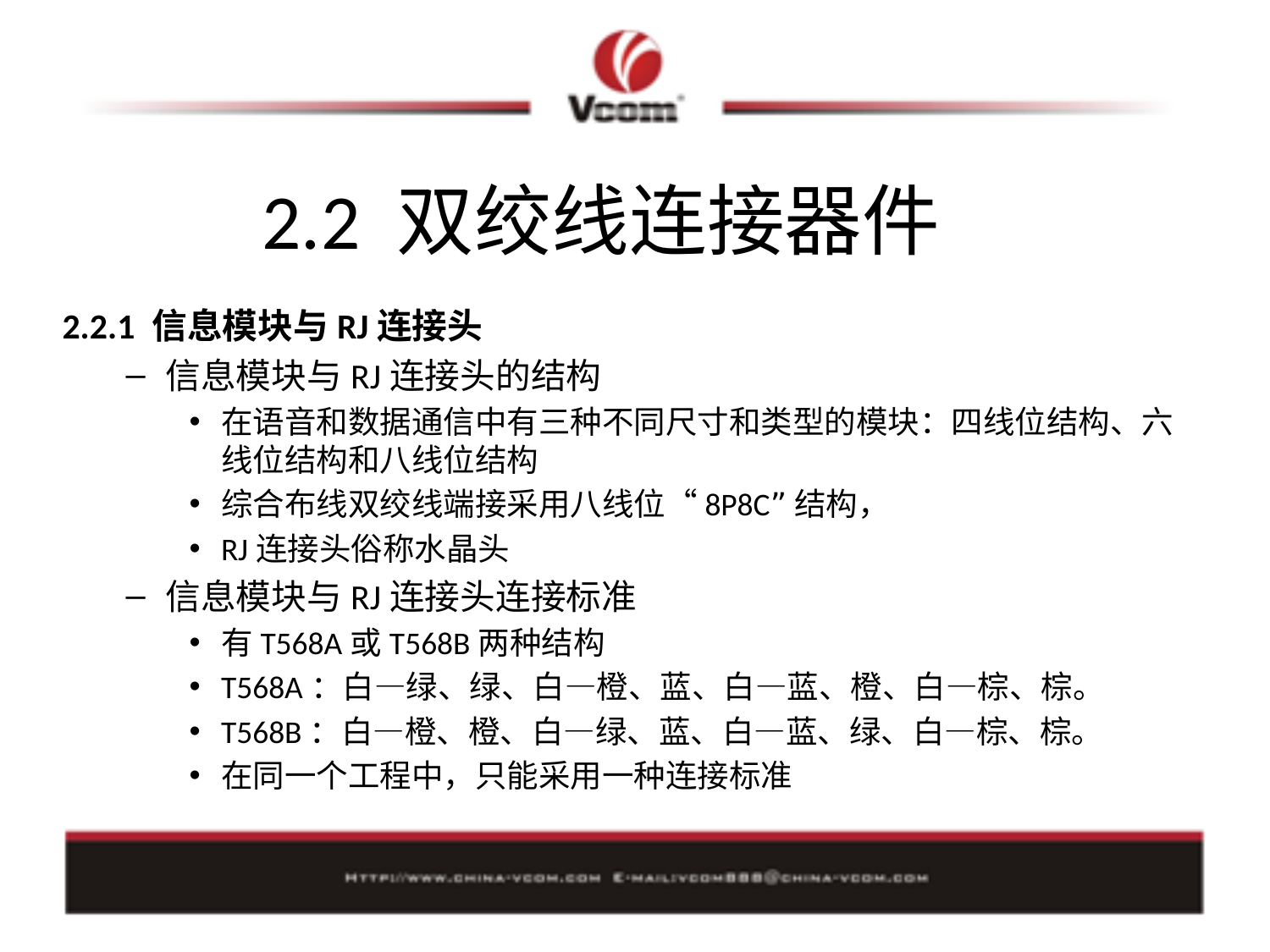

# 2.2 双绞线连接器件
2.2.1 信息模块与RJ连接头
信息模块与RJ连接头的结构
在语音和数据通信中有三种不同尺寸和类型的模块：四线位结构、六线位结构和八线位结构
综合布线双绞线端接采用八线位“8P8C”结构，
RJ连接头俗称水晶头
信息模块与RJ连接头连接标准
有T568A或T568B两种结构
T568A：白—绿、绿、白—橙、蓝、白—蓝、橙、白—棕、棕。
T568B：白—橙、橙、白—绿、蓝、白—蓝、绿、白—棕、棕。
在同一个工程中，只能采用一种连接标准